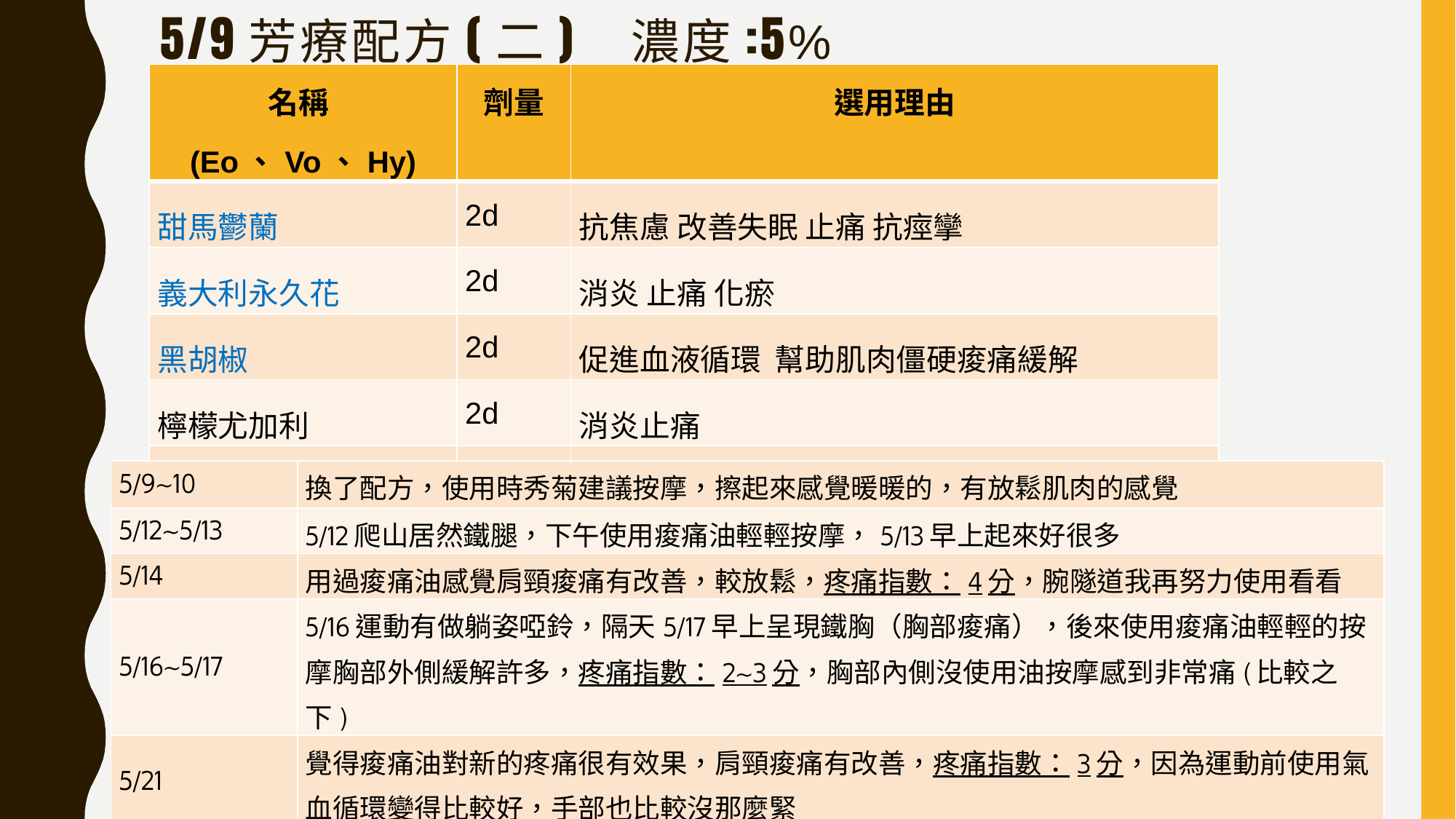

# 5/9芳療配方(二)   濃度:5%
| 名稱(Eo、Vo、Hy) | 劑量 | 選用理由 |
| --- | --- | --- |
| 甜馬鬱蘭 | 2d | 抗焦慮 改善失眠 止痛 抗痙攣 |
| 義大利永久花 | 2d | 消炎 止痛 化瘀 |
| 黑胡椒 | 2d | 促進血液循環 幫助肌肉僵硬痠痛緩解 |
| 檸檬尤加利 | 2d | 消炎止痛 |
| 純正薰衣草 | 2d | 鎮靜安撫 放鬆肌肉緩解肌肉緊張 |
| 聖約翰草浸泡油(Vo) | 3ml | 消炎止痛 促循環 |
| 荷荷巴油(Vo) | 7ml | 好吸收 不易變質 |
| 5/9~10 | 換了配方，使用時秀菊建議按摩，擦起來感覺暖暖的，有放鬆肌肉的感覺 |
| --- | --- |
| 5/12~5/13 | 5/12爬山居然鐵腿，下午使用痠痛油輕輕按摩，5/13早上起來好很多 |
| 5/14 | 用過痠痛油感覺肩頸痠痛有改善，較放鬆，疼痛指數：4分，腕隧道我再努力使用看看 |
| 5/16~5/17 | 5/16運動有做躺姿啞鈴，隔天5/17早上呈現鐵胸（胸部痠痛），後來使用痠痛油輕輕的按摩胸部外側緩解許多，疼痛指數：2~3分，胸部內側沒使用油按摩感到非常痛(比較之下) |
| 5/21 | 覺得痠痛油對新的疼痛很有效果，肩頸痠痛有改善，疼痛指數：3分，因為運動前使用氣血循環變得比較好，手部也比較沒那麼緊 |
| 5/22~5/26 | 近日使用痠痛油覺得腕隧道症候群有改善較沒那麼緊繃，用於鐵腿或撞傷(因為我家有實木的椅子，撞到痛感十足)也很好用，想麻煩您再幫我調配（但請妳一定要收費唷！） |